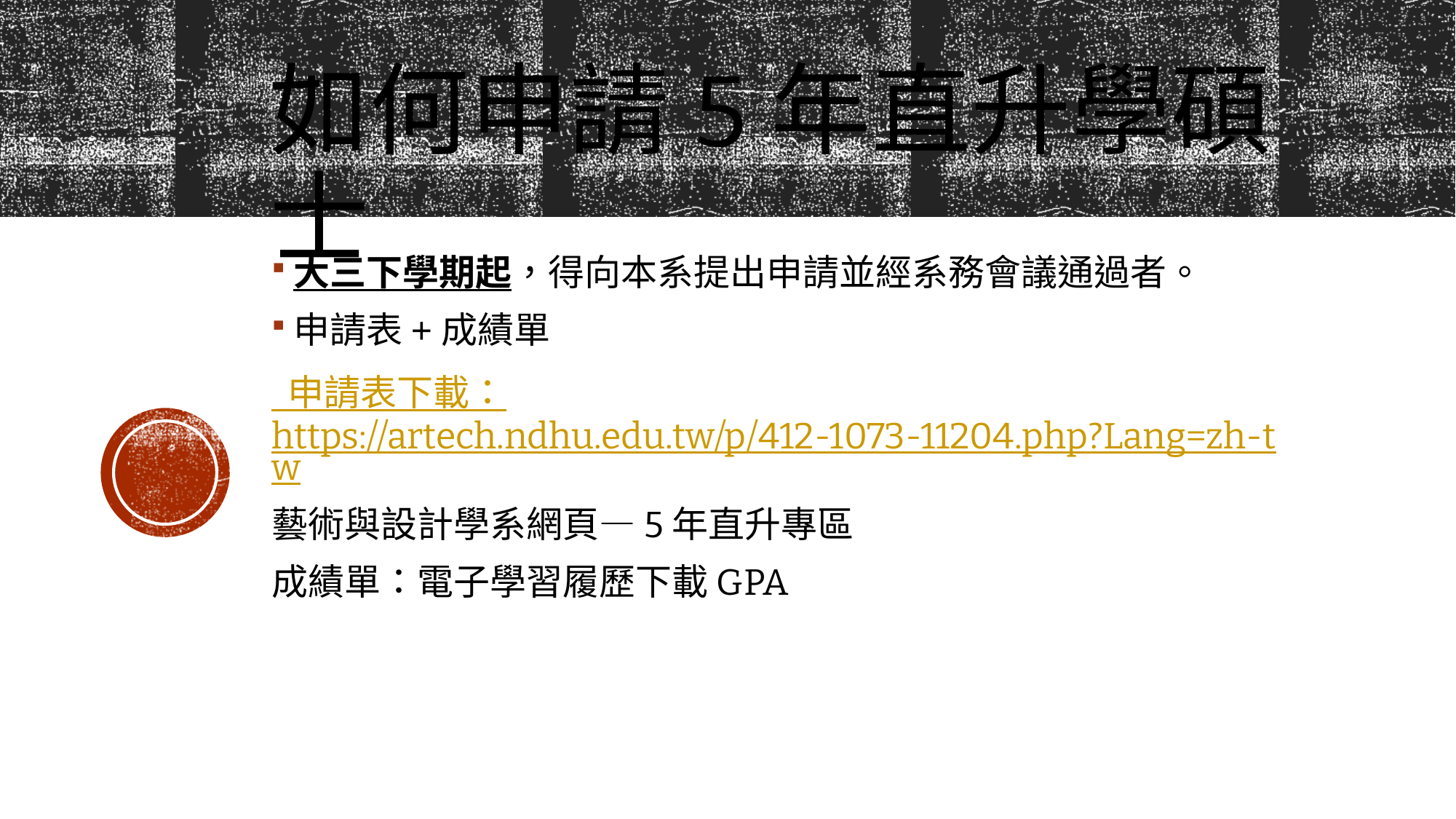

如何申請5年直升學碩士

大三下學期起，得向本系提出申請並經系務會議通過者。
申請表+成績單
  申請表下載：https://artech.ndhu.edu.tw/p/412-1073-11204.php?Lang=zh-tw
藝術與設計學系網頁—5年直升專區
成績單：電子學習履歷下載GPA